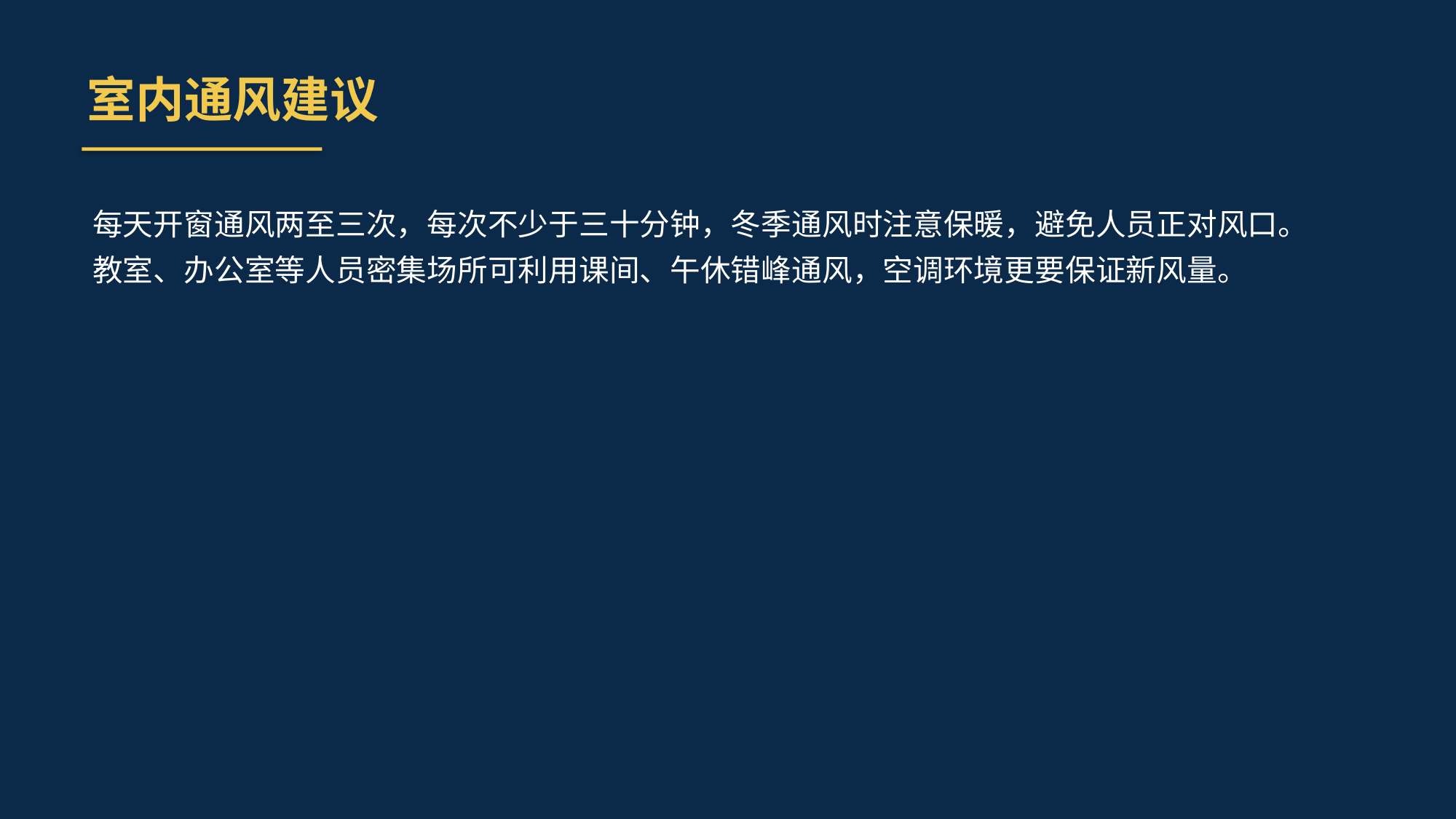

室内通风建议

每天开窗通风两至三次，每次不少于三十分钟，冬季通风时注意保暖，避免人员正对风口。
教室、办公室等人员密集场所可利用课间、午休错峰通风，空调环境更要保证新风量。